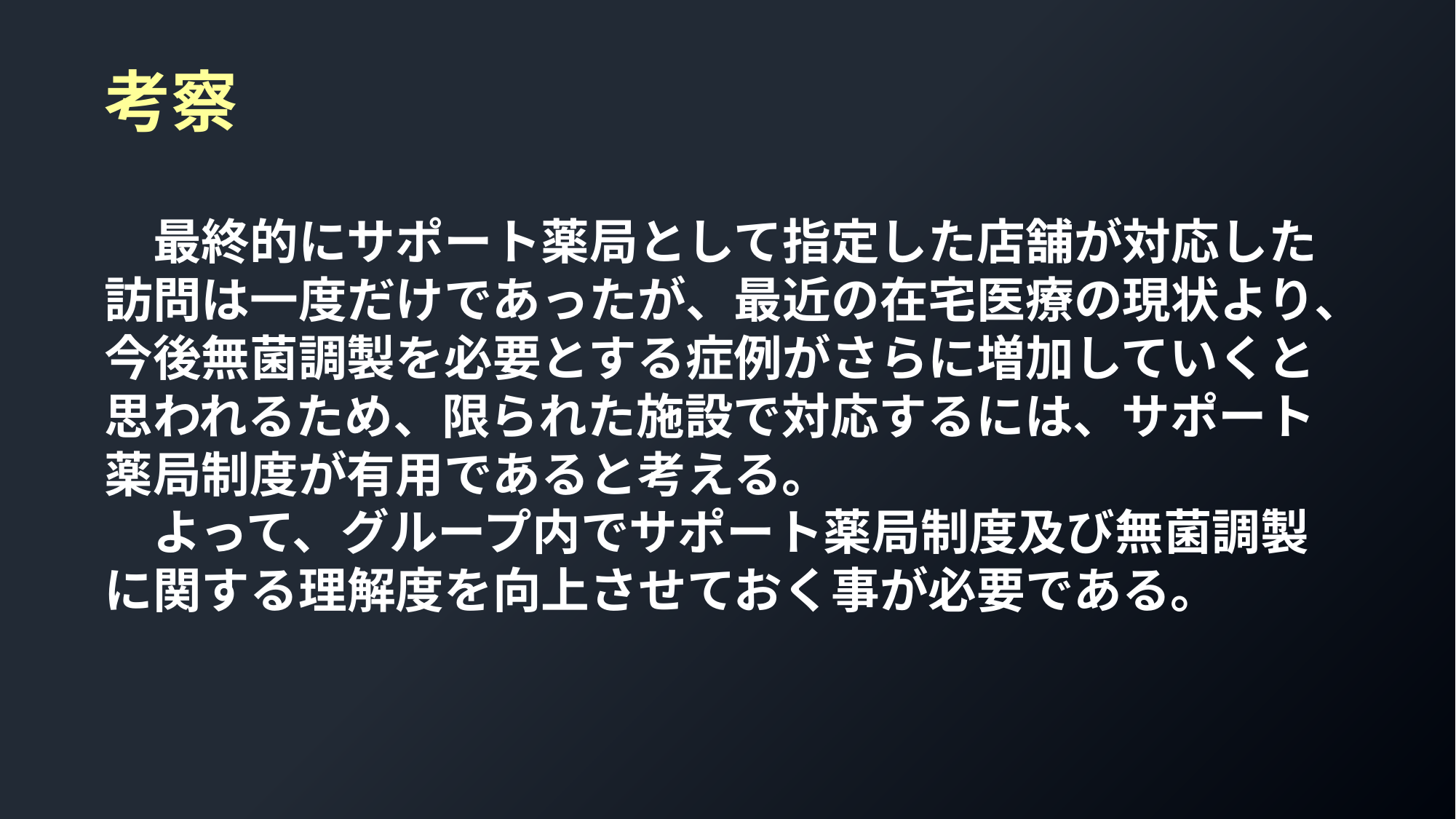

考察
　最終的にサポート薬局として指定した店舗が対応した
訪問は一度だけであったが、最近の在宅医療の現状より、今後無菌調製を必要とする症例がさらに増加していくと思われるため、限られた施設で対応するには、サポート薬局制度が有用であると考える。
　よって、グループ内でサポート薬局制度及び無菌調製に関する理解度を向上させておく事が必要である。